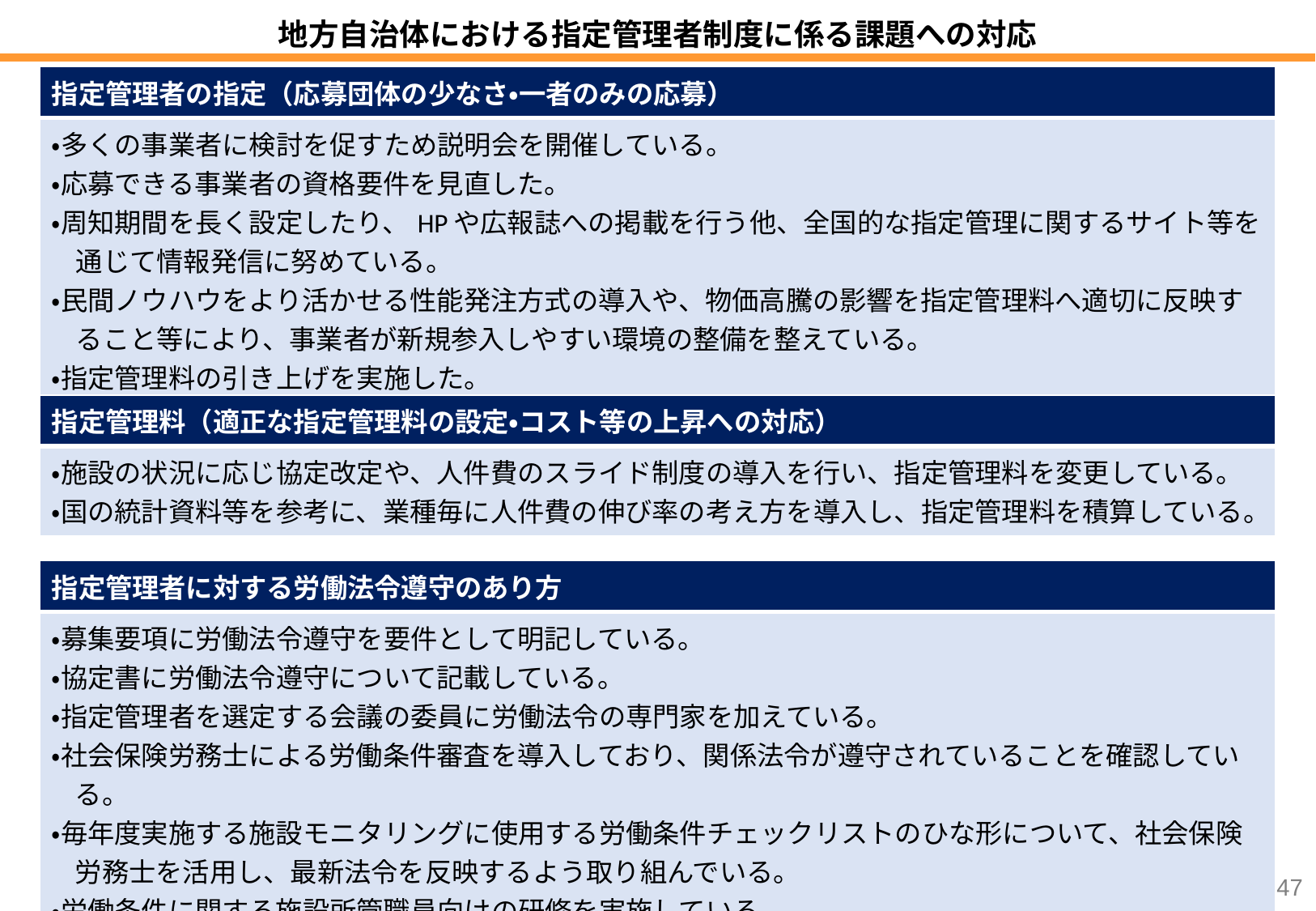

# 地方自治体における指定管理者制度に係る課題への対応
| 指定管理者の指定（応募団体の少なさ・一者のみの応募） |
| --- |
| ・多くの事業者に検討を促すため説明会を開催している。 ・応募できる事業者の資格要件を見直した。 ・周知期間を長く設定したり、HPや広報誌への掲載を行う他、全国的な指定管理に関するサイト等を通じて情報発信に努めている。 ・民間ノウハウをより活かせる性能発注方式の導入や、物価高騰の影響を指定管理料へ適切に反映すること等により、事業者が新規参入しやすい環境の整備を整えている。 ・指定管理料の引き上げを実施した。 ・施設の特性に応じて指定期間を柔軟に設定できるよう、指定期間の取扱いを変更した。 |
| 指定管理料（適正な指定管理料の設定・コスト等の上昇への対応） |
| --- |
| ・施設の状況に応じ協定改定や、人件費のスライド制度の導入を行い、指定管理料を変更している。 ・国の統計資料等を参考に、業種毎に人件費の伸び率の考え方を導入し、指定管理料を積算している。 |
| 指定管理者に対する労働法令遵守のあり方 |
| --- |
| ・募集要項に労働法令遵守を要件として明記している。 ・協定書に労働法令遵守について記載している。 ・指定管理者を選定する会議の委員に労働法令の専門家を加えている。 ・社会保険労務士による労働条件審査を導入しており、関係法令が遵守されていることを確認している。 ・毎年度実施する施設モニタリングに使用する労働条件チェックリストのひな形について、社会保険労務士を活用し、最新法令を反映するよう取り組んでいる。 ・労働条件に関する施設所管職員向けの研修を実施している。 |
47